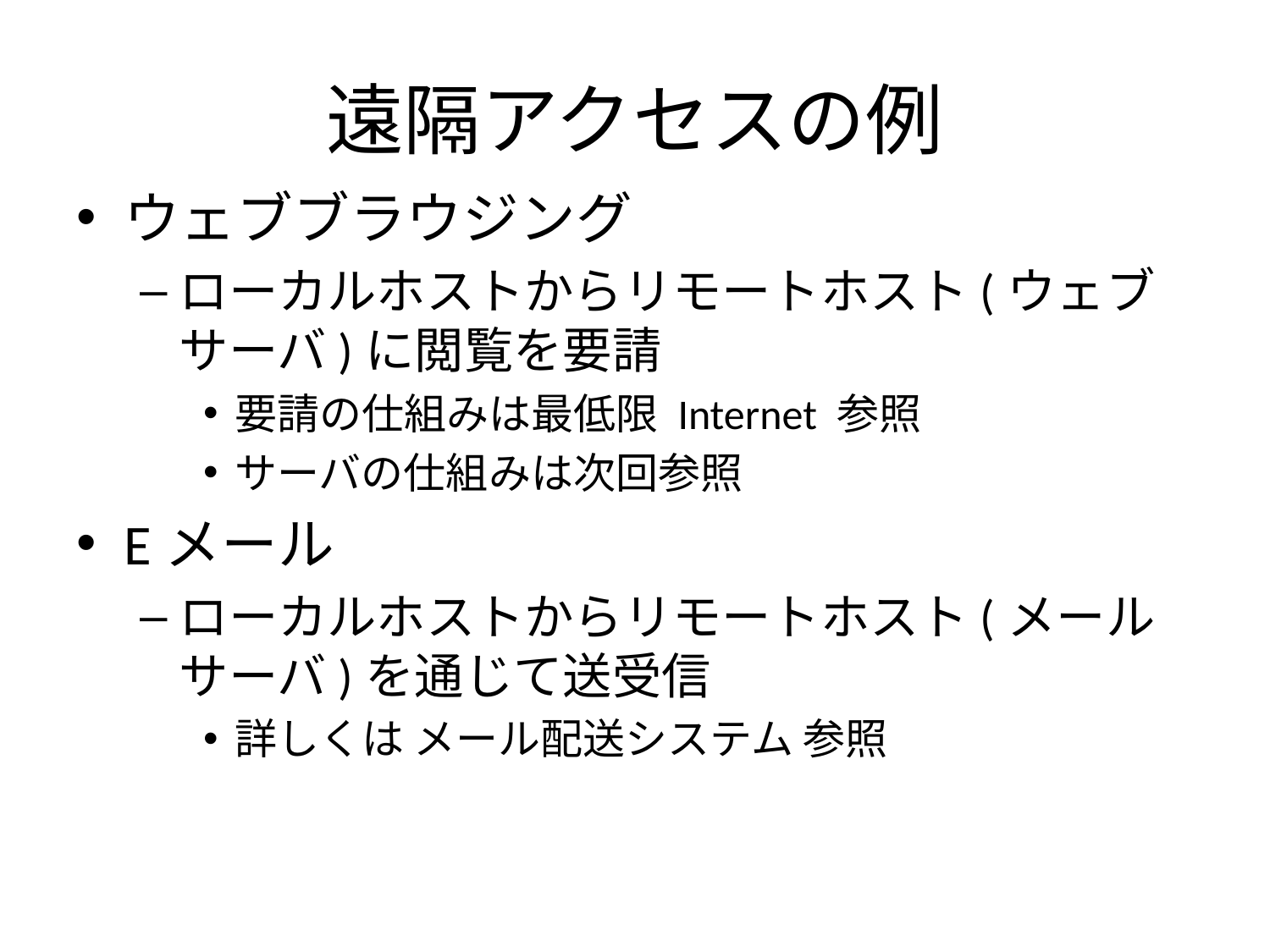

# 遠隔アクセスの例
ウェブブラウジング
ローカルホストからリモートホスト(ウェブサーバ)に閲覧を要請
要請の仕組みは最低限 Internet 参照
サーバの仕組みは次回参照
Eメール
ローカルホストからリモートホスト(メールサーバ)を通じて送受信
詳しくは メール配送システム 参照